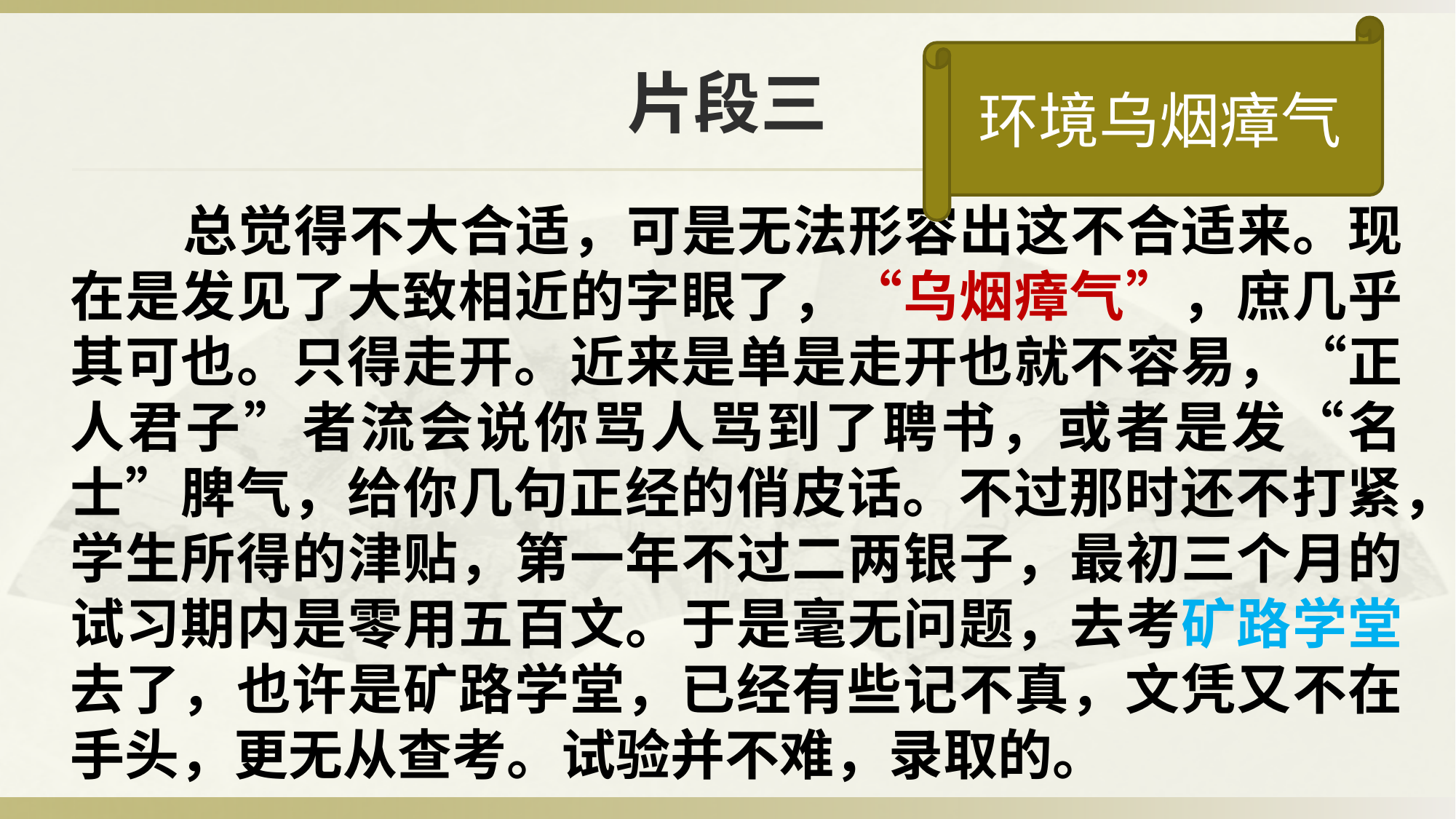

环境乌烟瘴气
# 片段三
 总觉得不大合适，可是无法形容出这不合适来。现在是发见了大致相近的字眼了，“乌烟瘴气”，庶几乎其可也。只得走开。近来是单是走开也就不容易，“正人君子”者流会说你骂人骂到了聘书，或者是发“名士”脾气，给你几句正经的俏皮话。不过那时还不打紧，学生所得的津贴，第一年不过二两银子，最初三个月的试习期内是零用五百文。于是毫无问题，去考矿路学堂去了，也许是矿路学堂，已经有些记不真，文凭又不在手头，更无从查考。试验并不难，录取的。